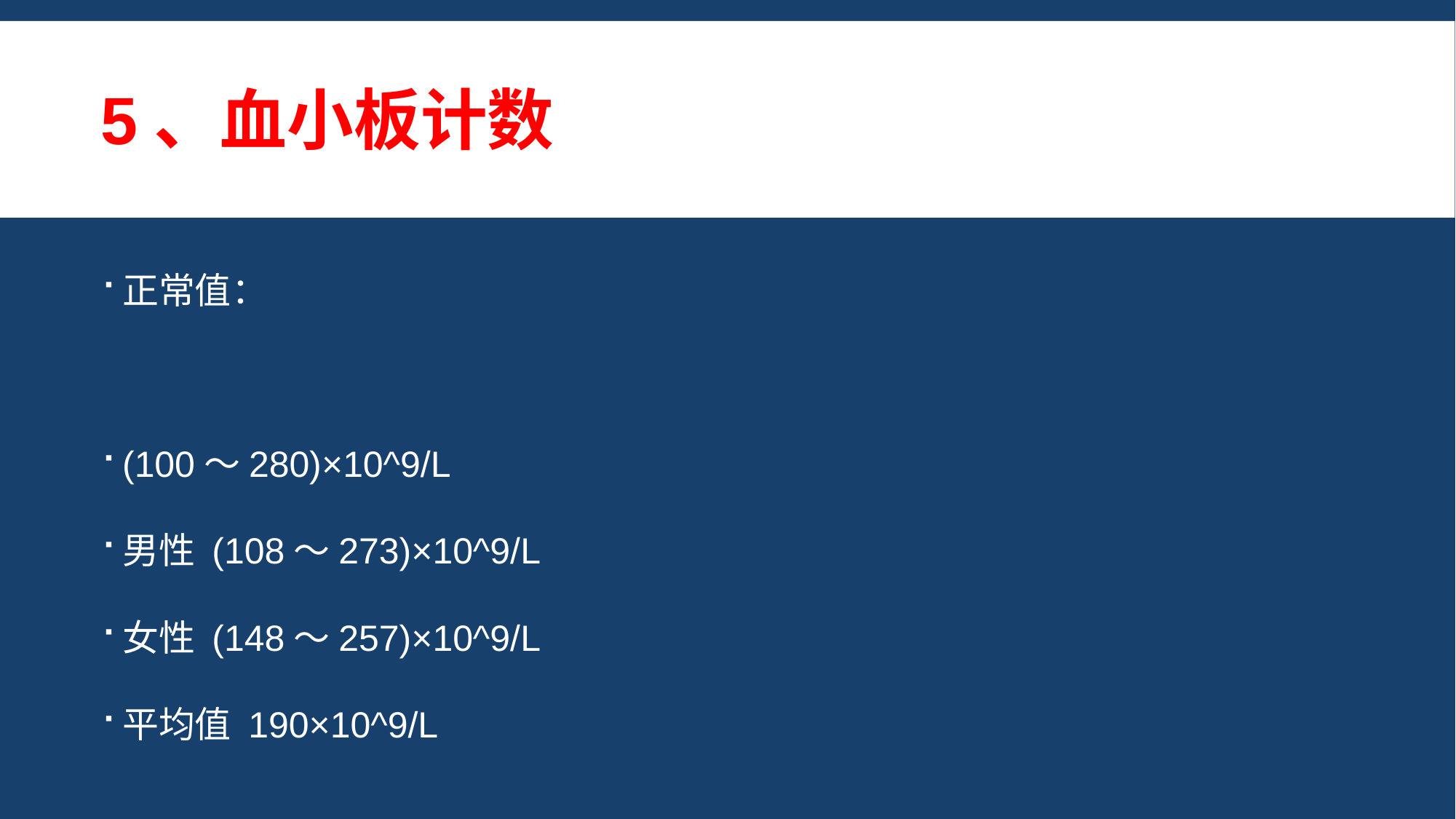

# 5、血小板计数
正常值：

(100～280)×10^9/L
男性 (108～273)×10^9/L
女性 (148～257)×10^9/L
平均值 190×10^9/L